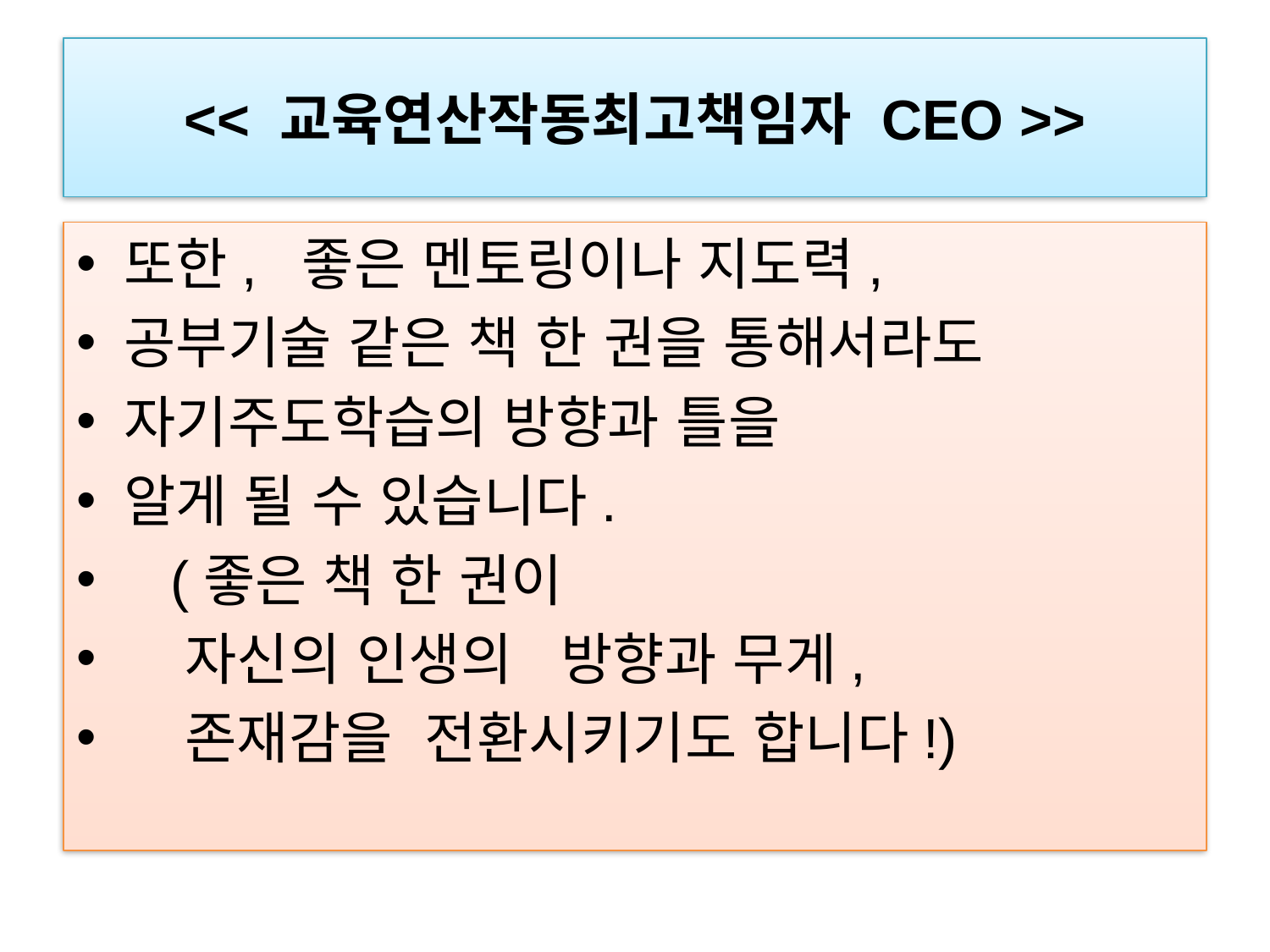

# << 교육연산작동최고책임자 CEO >>
또한,  좋은 멘토링이나 지도력,
공부기술 같은 책 한 권을 통해서라도
자기주도학습의 방향과 틀을
알게 될 수 있습니다.
   (좋은 책 한 권이
   자신의 인생의   방향과 무게,
   존재감을  전환시키기도 합니다!)